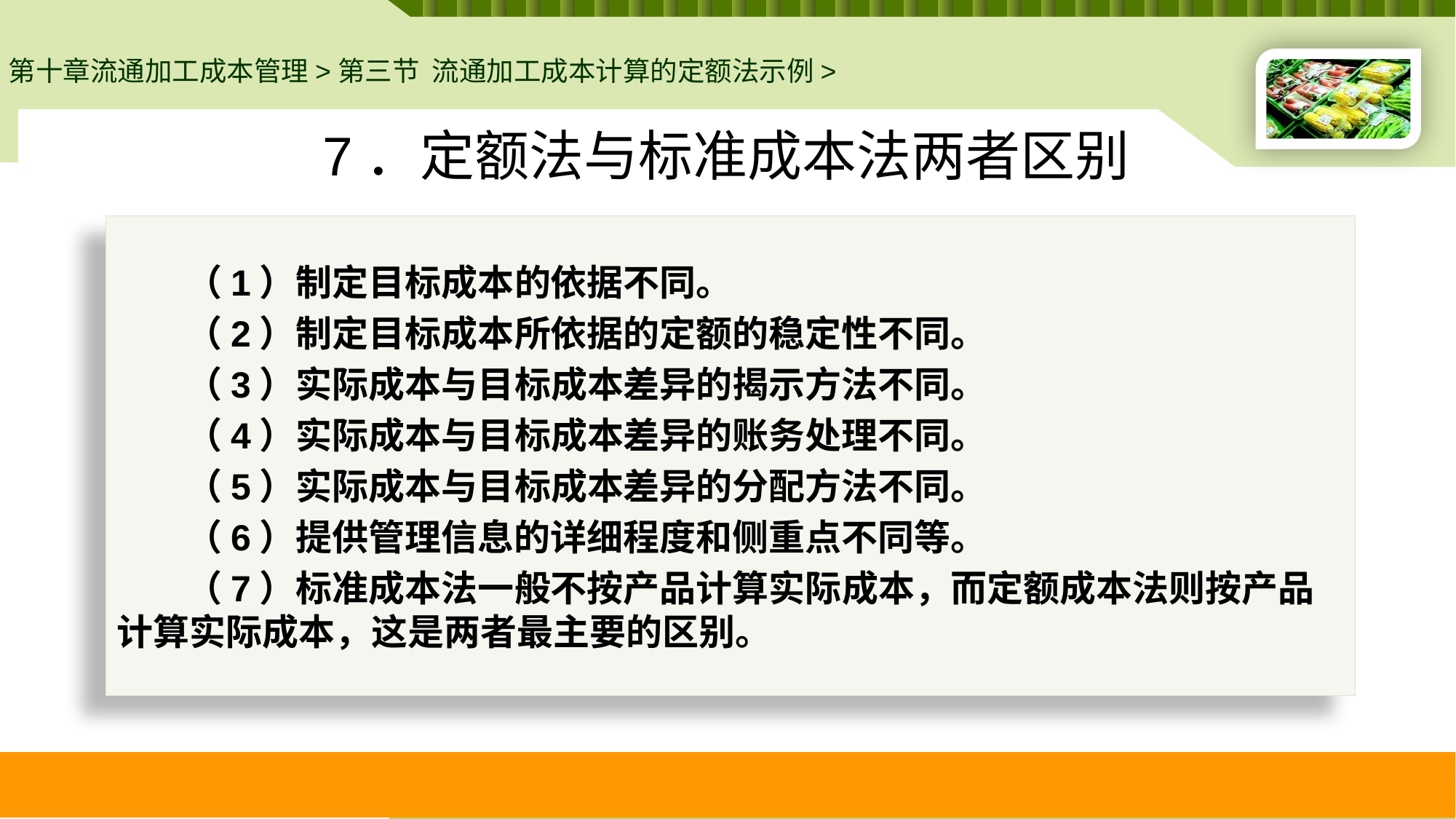

第十章流通加工成本管理>第三节  流通加工成本计算的定额法示例>
# 7．定额法与标准成本法两者区别
（1）制定目标成本的依据不同。
（2）制定目标成本所依据的定额的稳定性不同。
（3）实际成本与目标成本差异的揭示方法不同。
（4）实际成本与目标成本差异的账务处理不同。
（5）实际成本与目标成本差异的分配方法不同。
（6）提供管理信息的详细程度和侧重点不同等。
（7）标准成本法一般不按产品计算实际成本，而定额成本法则按产品计算实际成本，这是两者最主要的区别。